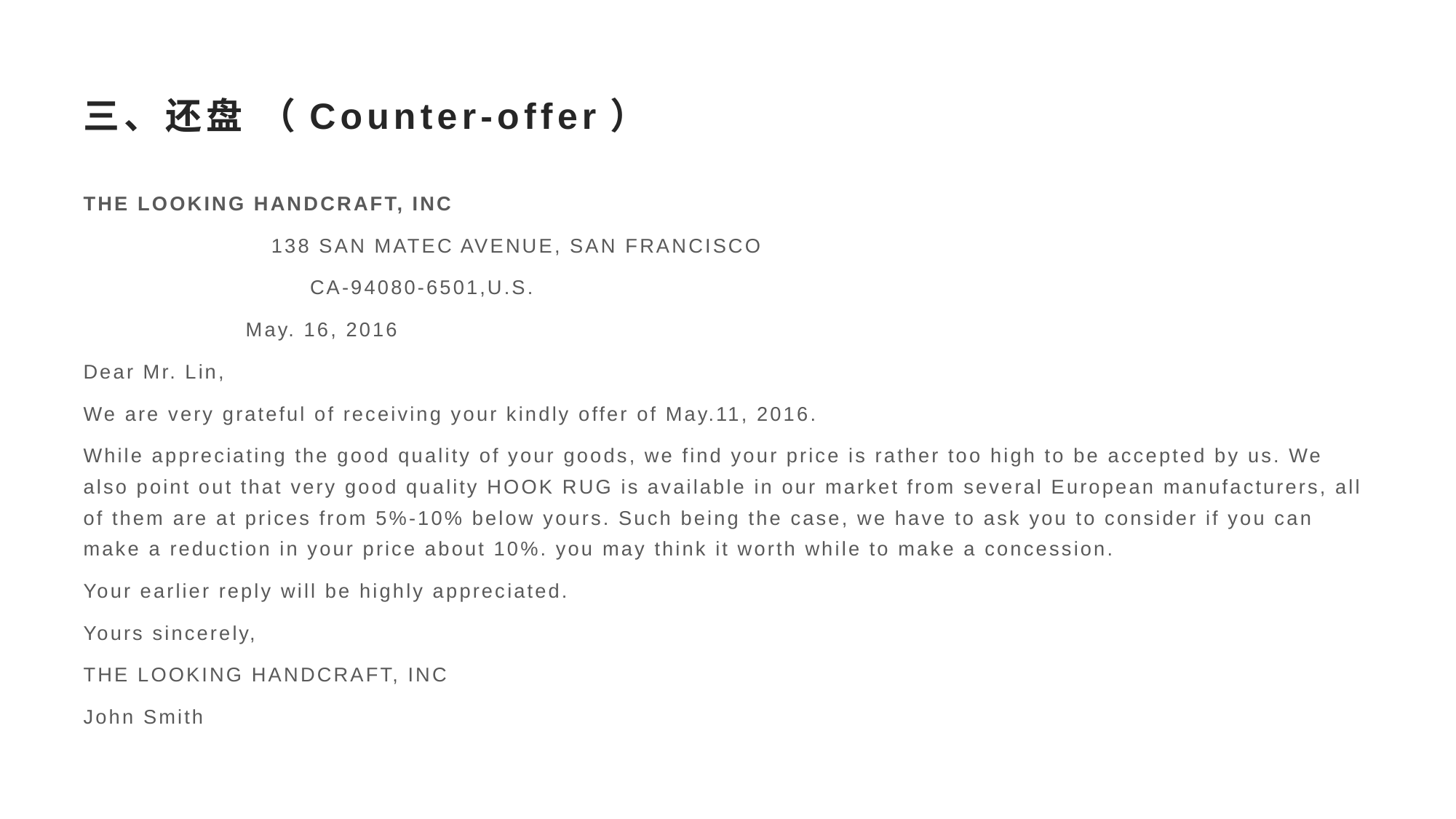

# 三、还盘 （Counter-offer）
THE LOOKING HANDCRAFT, INC
	              138 SAN MATEC AVENUE, SAN FRANCISCO
	                   CA-94080-6501,U.S.
                     May. 16, 2016
Dear Mr. Lin,
We are very grateful of receiving your kindly offer of May.11, 2016.
While appreciating the good quality of your goods, we find your price is rather too high to be accepted by us. We also point out that very good quality HOOK RUG is available in our market from several European manufacturers, all of them are at prices from 5%-10% below yours. Such being the case, we have to ask you to consider if you can make a reduction in your price about 10%. you may think it worth while to make a concession.
Your earlier reply will be highly appreciated.
Yours sincerely,
THE LOOKING HANDCRAFT, INC
John Smith